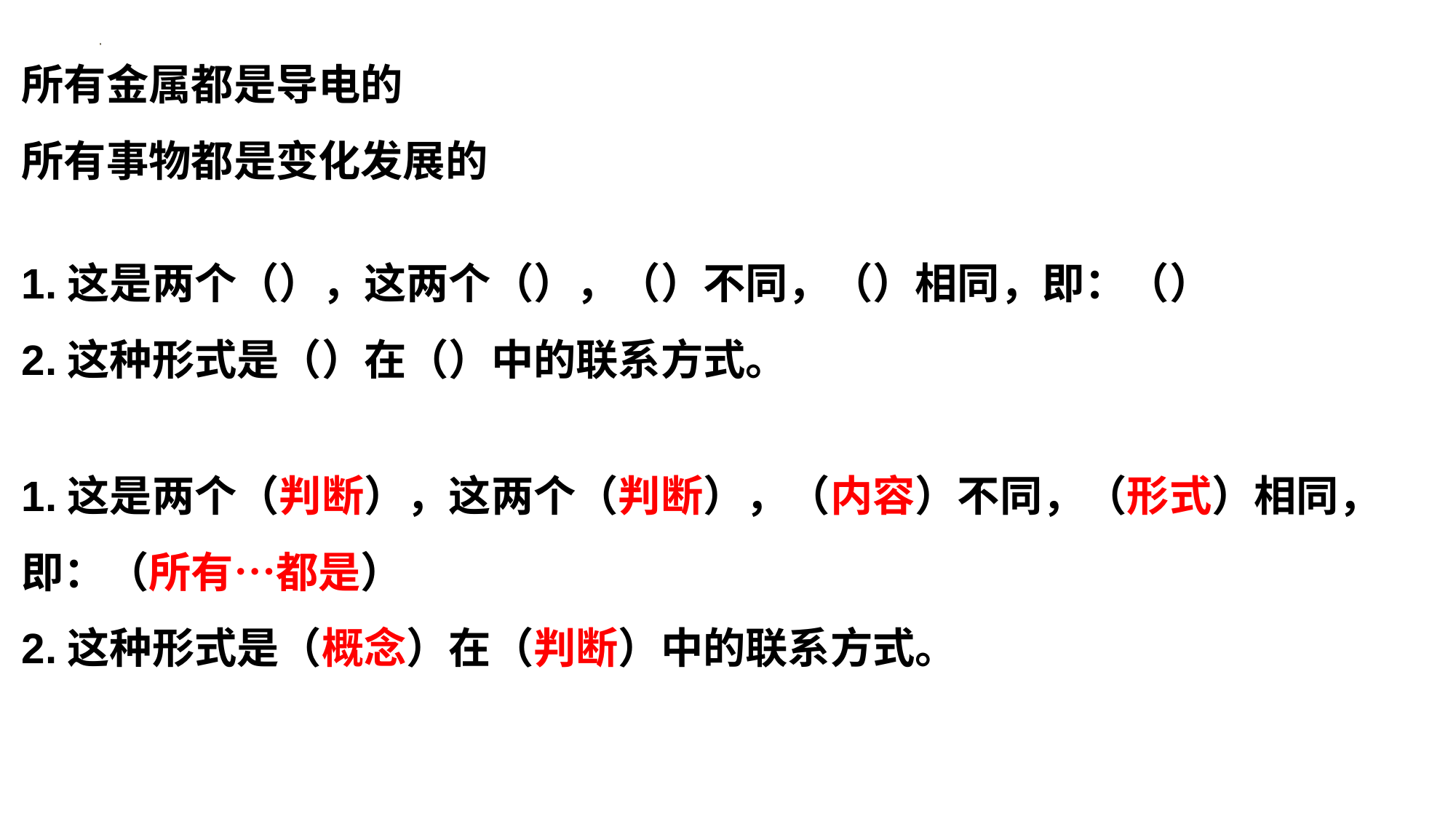

所有金属都是导电的
所有事物都是变化发展的
1.这是两个（），这两个（），（）不同，（）相同，即：（）
2.这种形式是（）在（）中的联系方式。
1.这是两个（判断），这两个（判断），（内容）不同，（形式）相同，即：（所有…都是）
2.这种形式是（概念）在（判断）中的联系方式。